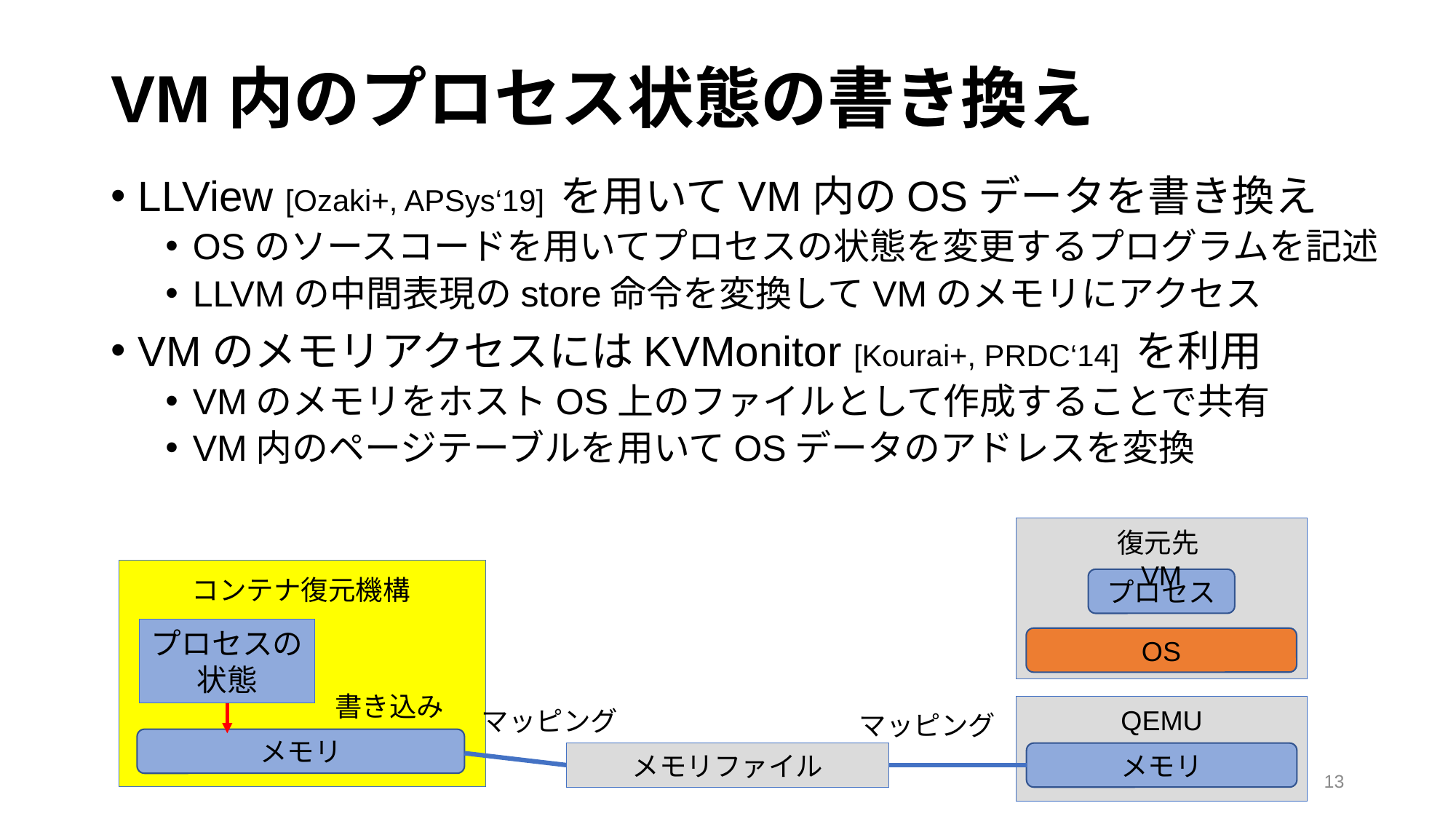

# VM内のプロセス状態の書き換え
LLView [Ozaki+, APSys‘19] を用いてVM内のOSデータを書き換え
OSのソースコードを用いてプロセスの状態を変更するプログラムを記述
LLVMの中間表現のstore命令を変換してVMのメモリにアクセス
VMのメモリアクセスにはKVMonitor [Kourai+, PRDC‘14] を利用
VMのメモリをホストOS上のファイルとして作成することで共有
VM内のページテーブルを用いてOSデータのアドレスを変換

復元先VM

コンテナ復元機構
プロセス
プロセスの状態
OS
書き込み

QEMU
マッピング
マッピング
メモリ
メモリファイル
メモリ
13